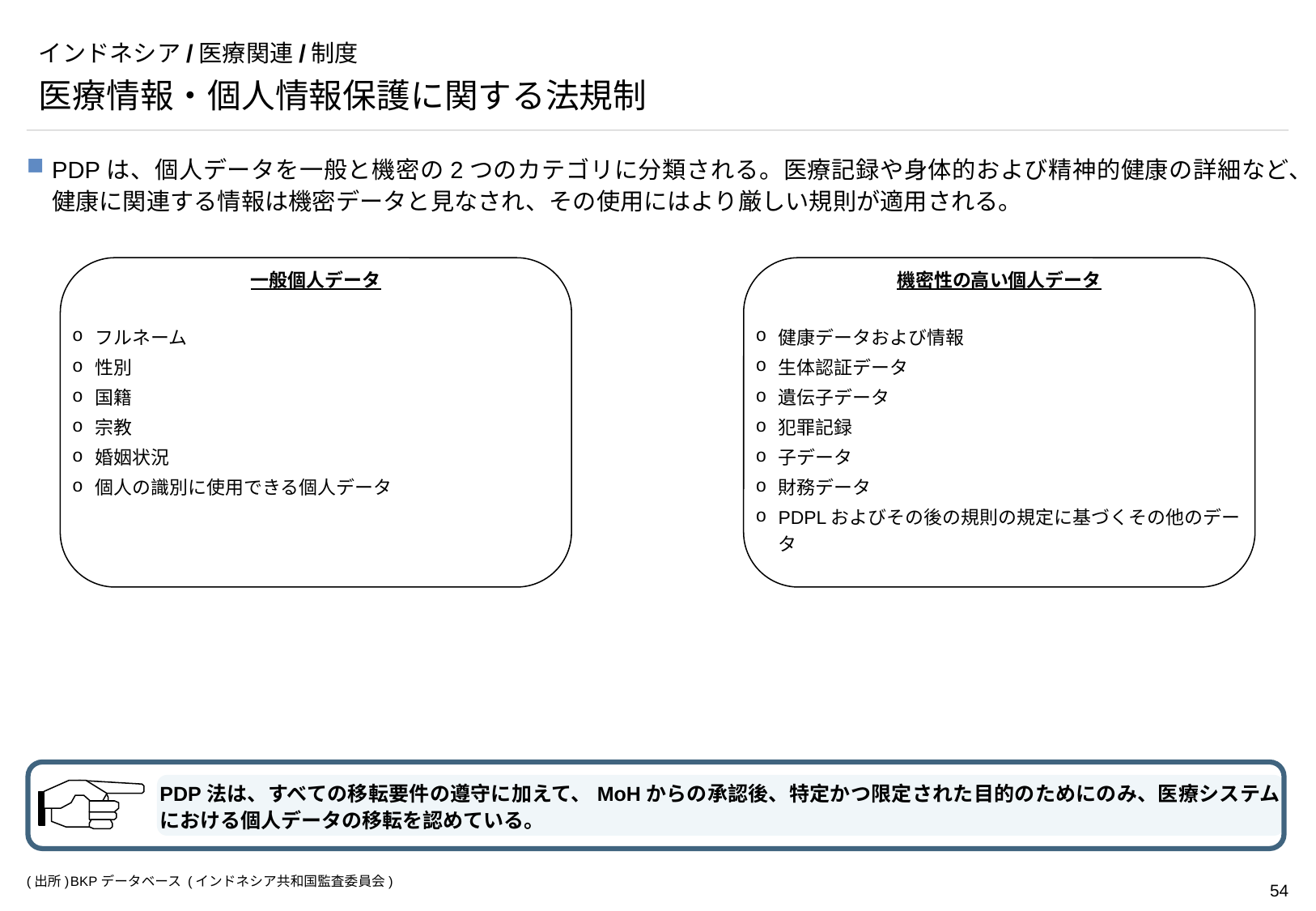

# インドネシア/医療関連/制度
医療情報・個人情報保護に関する法規制

PDPは、個人データを一般と機密の2つのカテゴリに分類される。医療記録や身体的および精神的健康の詳細など、健康に関連する情報は機密データと見なされ、その使用にはより厳しい規則が適用される。

一般個人データ
フルネーム
性別
国籍
宗教
婚姻状況
個人の識別に使用できる個人データ

機密性の高い個人データ
健康データおよび情報
生体認証データ
遺伝子データ
犯罪記録
子データ
財務データ
PDPLおよびその後の規則の規定に基づくその他のデータ

PDP法は、すべての移転要件の遵守に加えて、MoHからの承認後、特定かつ限定された目的のためにのみ、医療システムにおける個人データの移転を認めている。

(出所)	BKPデータベース (インドネシア共和国監査委員会)